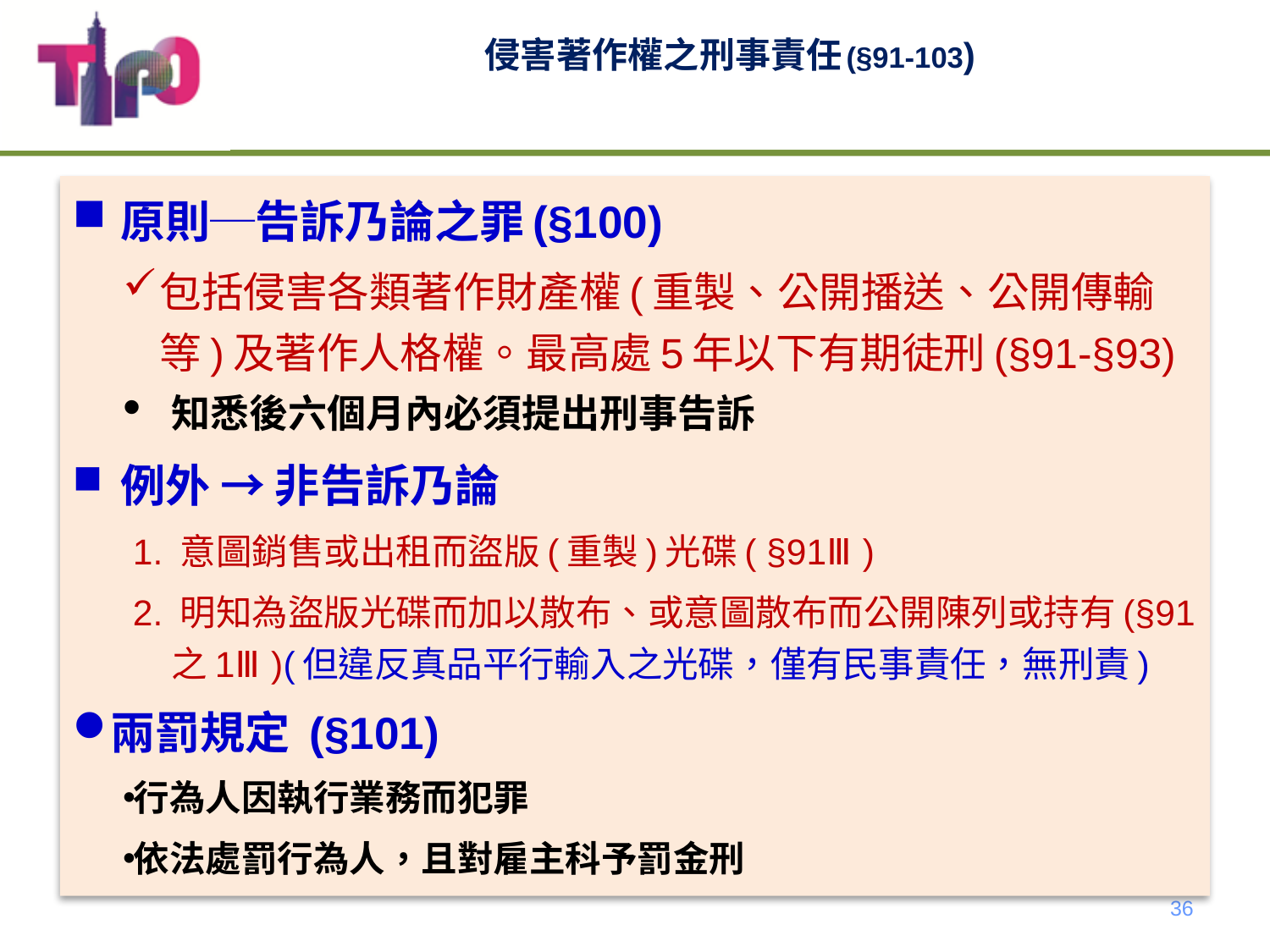

# 侵害著作權之刑事責任(§91-103)
原則─告訴乃論之罪(§100)
包括侵害各類著作財產權(重製、公開播送、公開傳輸等)及著作人格權。最高處5年以下有期徒刑(§91-§93)
  知悉後六個月內必須提出刑事告訴
例外 → 非告訴乃論
 1. 意圖銷售或出租而盜版(重製)光碟( §91Ⅲ)
 2. 明知為盜版光碟而加以散布、或意圖散布而公開陳列或持有(§91之1Ⅲ)(但違反真品平行輸入之光碟，僅有民事責任，無刑責)
兩罰規定 (§101)
行為人因執行業務而犯罪
依法處罰行為人，且對雇主科予罰金刑
36